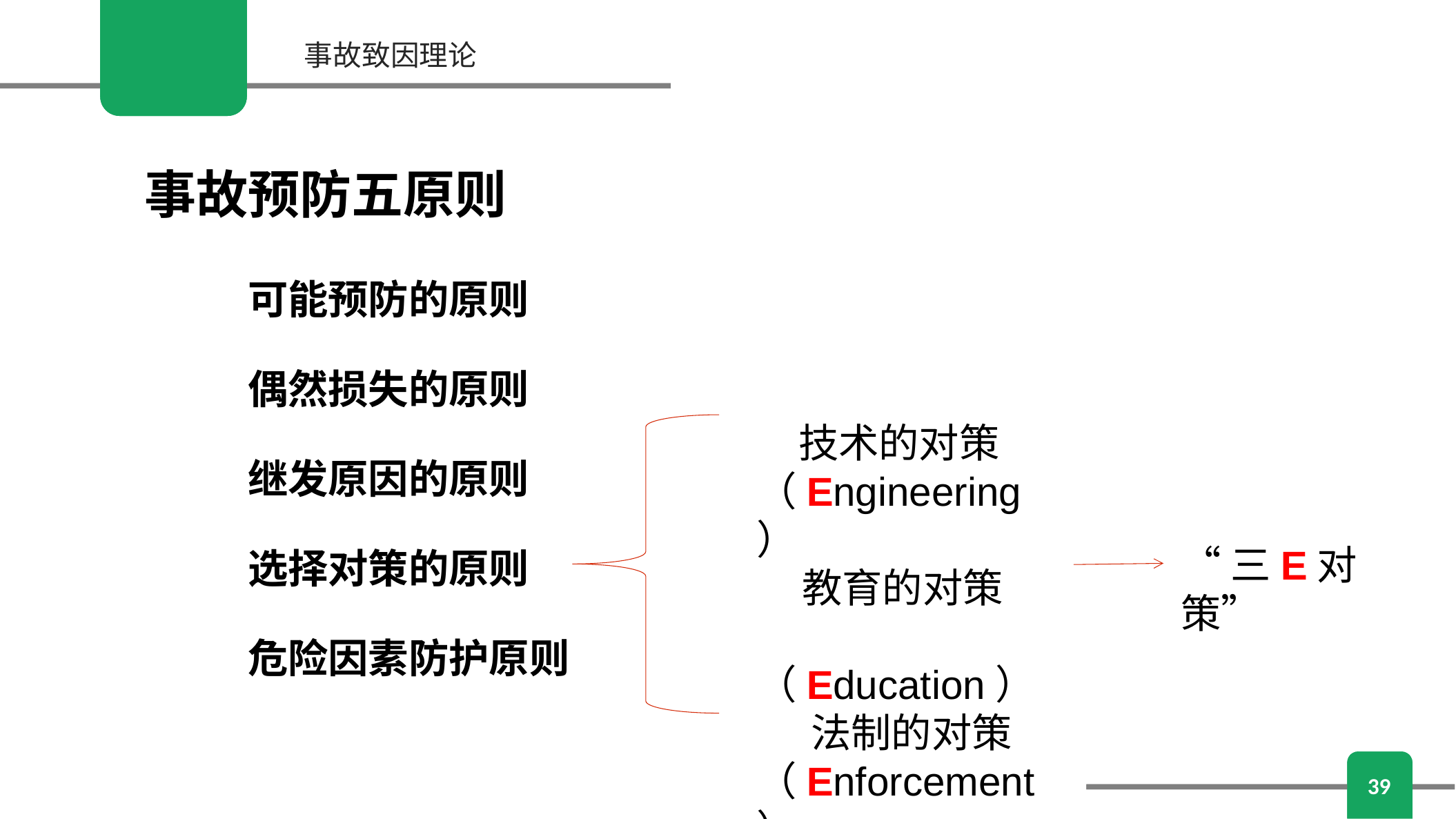

事故致因理论
事故预防五原则
可能预防的原则
偶然损失的原则
继发原因的原则
选择对策的原则
危险因素防护原则
    技术的对策
（Engineering）
    教育的对策
  （Education）
     法制的对策
（Enforcement）

“三E对策”
39